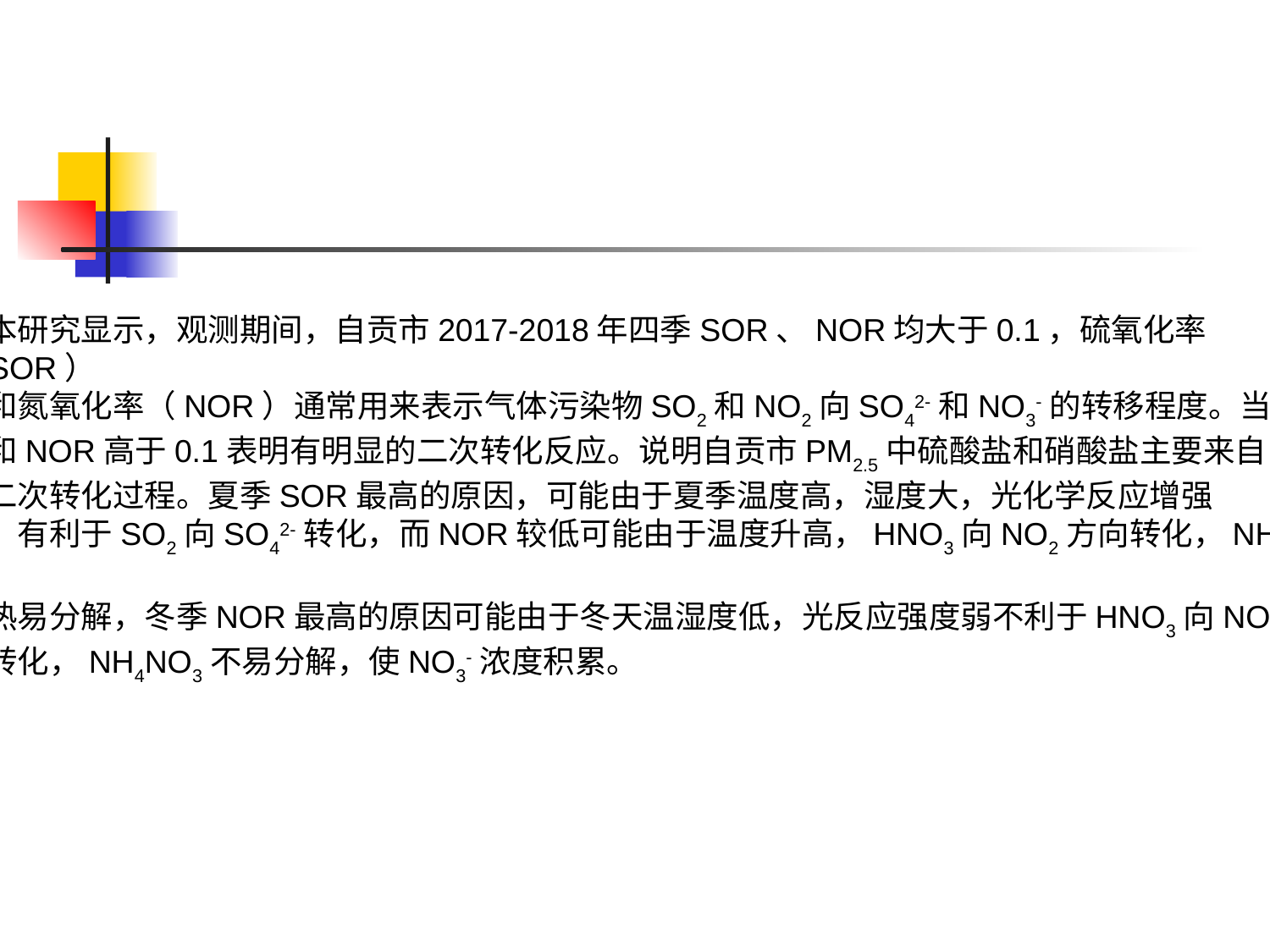

本研究显示，观测期间，自贡市2017-2018年四季SOR、NOR均大于0.1，硫氧化率（SOR）
和氮氧化率（NOR）通常用来表示气体污染物SO2和NO2向SO42-和NO3-的转移程度。当SOR
和NOR高于0.1表明有明显的二次转化反应。说明自贡市PM2.5中硫酸盐和硝酸盐主要来自
二次转化过程。夏季SOR最高的原因，可能由于夏季温度高，湿度大，光化学反应增强
，有利于SO2向SO42-转化，而NOR较低可能由于温度升高，HNO3向NO2方向转化，NH4NO3受
热易分解，冬季NOR最高的原因可能由于冬天温湿度低，光反应强度弱不利于HNO3向NO2
转化，NH4NO3不易分解，使NO3-浓度积累。